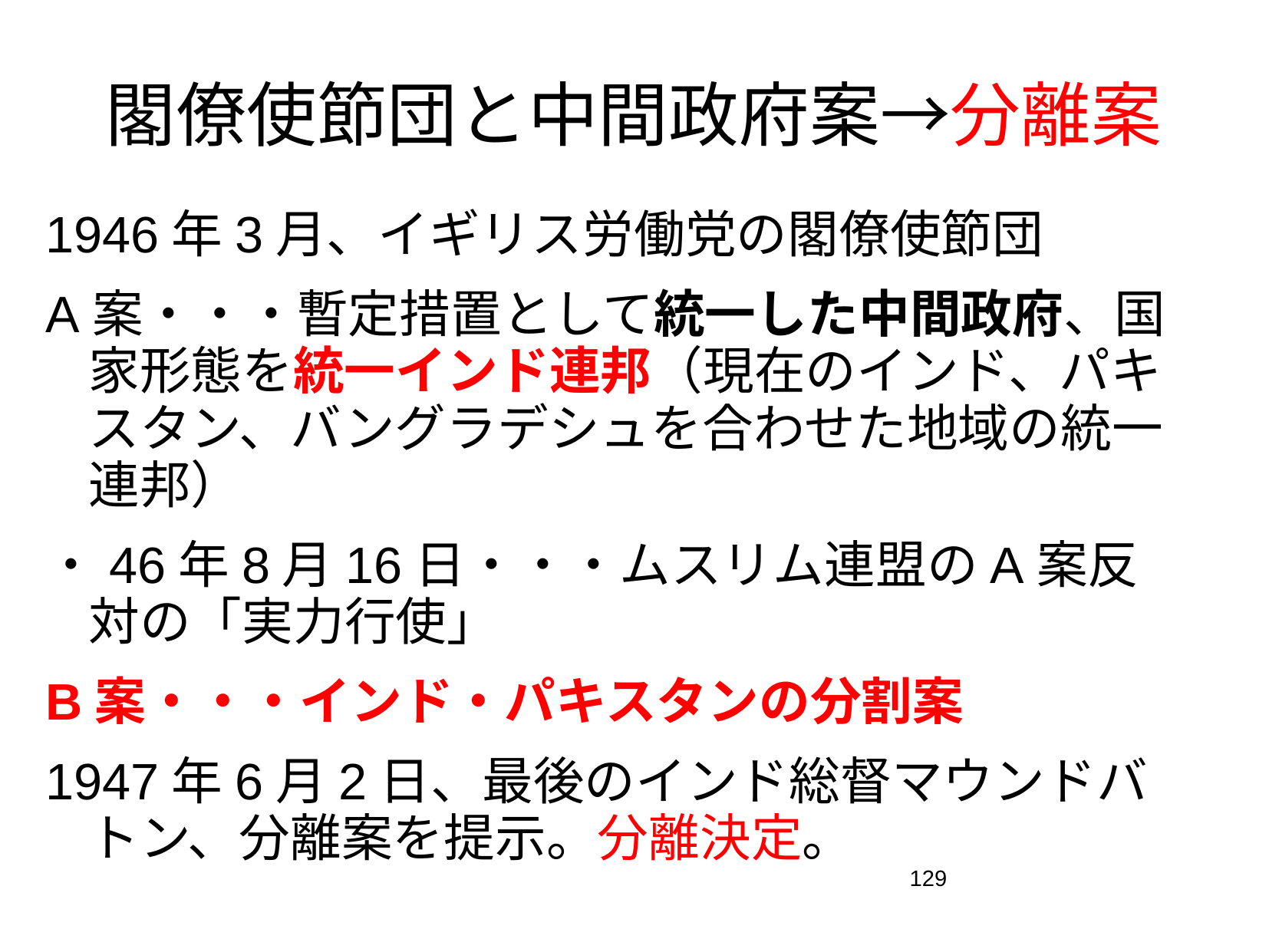

# 閣僚使節団と中間政府案→分離案
1946年3月、イギリス労働党の閣僚使節団
A案・・・暫定措置として統一した中間政府、国家形態を統一インド連邦（現在のインド、パキスタン、バングラデシュを合わせた地域の統一連邦）
・46年8月16日・・・ムスリム連盟のA案反対の「実力行使」
B案・・・インド・パキスタンの分割案
1947年6月2日、最後のインド総督マウンドバトン、分離案を提示。分離決定。

129